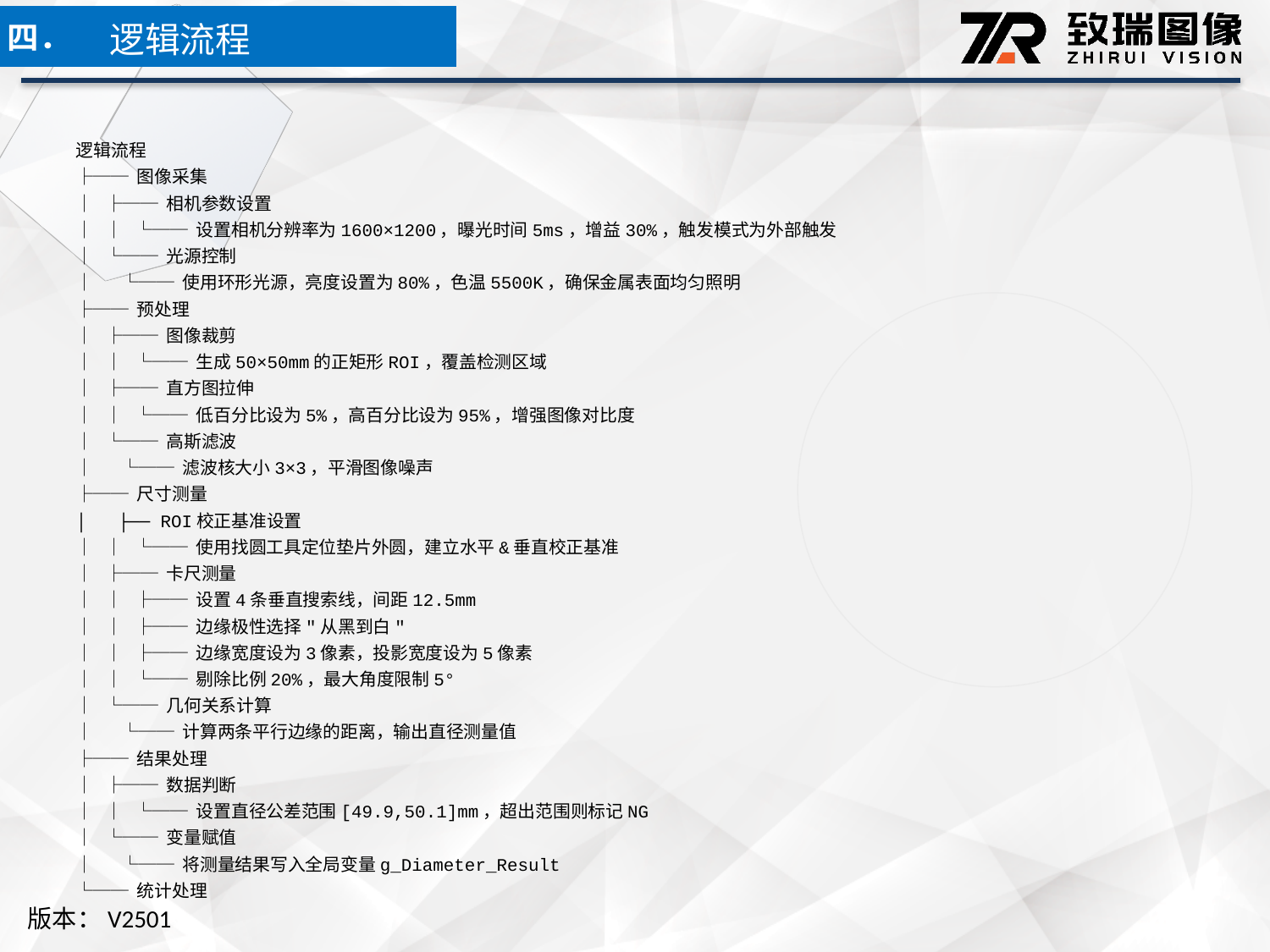

逻辑流程
四．

逻辑流程
├── 图像采集
│   ├── 相机参数设置
│   │   └── 设置相机分辨率为1600×1200，曝光时间5ms，增益30%，触发模式为外部触发
│   └── 光源控制
│       └── 使用环形光源，亮度设置为80%，色温5500K，确保金属表面均匀照明
├── 预处理
│   ├── 图像裁剪
│   │   └── 生成50×50mm的正矩形ROI，覆盖检测区域
│   ├── 直方图拉伸
│   │   └── 低百分比设为5%，高百分比设为95%，增强图像对比度
│   └── 高斯滤波
│       └── 滤波核大小3×3，平滑图像噪声
├── 尺寸测量
│   ├── ROI校正基准设置
│   │   └── 使用找圆工具定位垫片外圆，建立水平&垂直校正基准
│   ├── 卡尺测量
│   │   ├── 设置4条垂直搜索线，间距12.5mm
│   │   ├── 边缘极性选择"从黑到白"
│   │   ├── 边缘宽度设为3像素，投影宽度设为5像素
│   │   └── 剔除比例20%，最大角度限制5°
│   └── 几何关系计算
│       └── 计算两条平行边缘的距离，输出直径测量值
├── 结果处理
│   ├── 数据判断
│   │   └── 设置直径公差范围[49.9,50.1]mm，超出范围则标记NG
│   └── 变量赋值
│       └── 将测量结果写入全局变量g_Diameter_Result
└── 统计处理